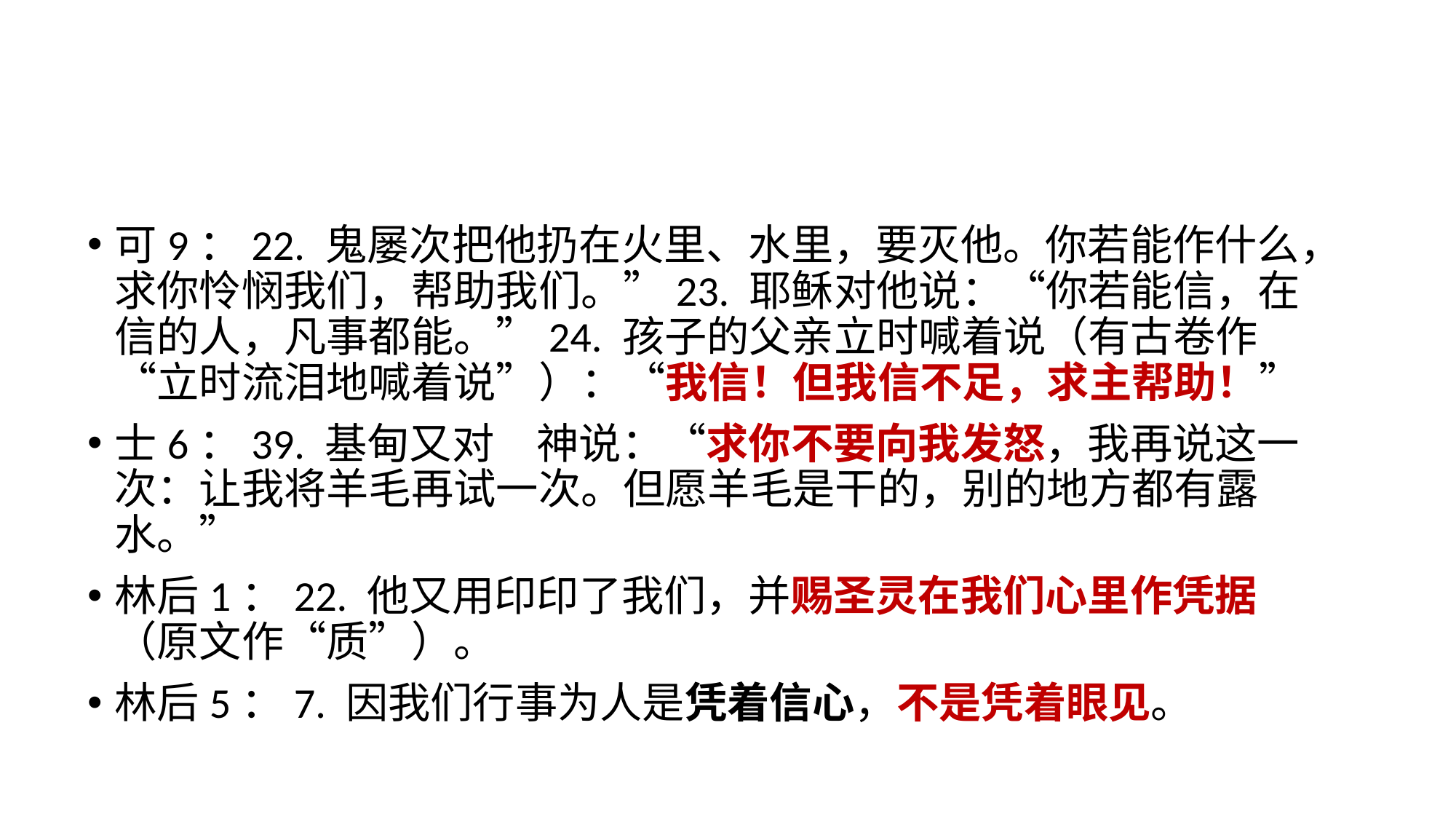

可9：22. 鬼屡次把他扔在火里、水里，要灭他。你若能作什么，求你怜悯我们，帮助我们。”23. 耶稣对他说：“你若能信，在信的人，凡事都能。”24. 孩子的父亲立时喊着说（有古卷作“立时流泪地喊着说”）：“我信！但我信不足，求主帮助！”
士6：39. 基甸又对　神说：“求你不要向我发怒，我再说这一次：让我将羊毛再试一次。但愿羊毛是干的，别的地方都有露水。”
林后1：22. 他又用印印了我们，并赐圣灵在我们心里作凭据（原文作“质”）。
林后5：7. 因我们行事为人是凭着信心，不是凭着眼见。